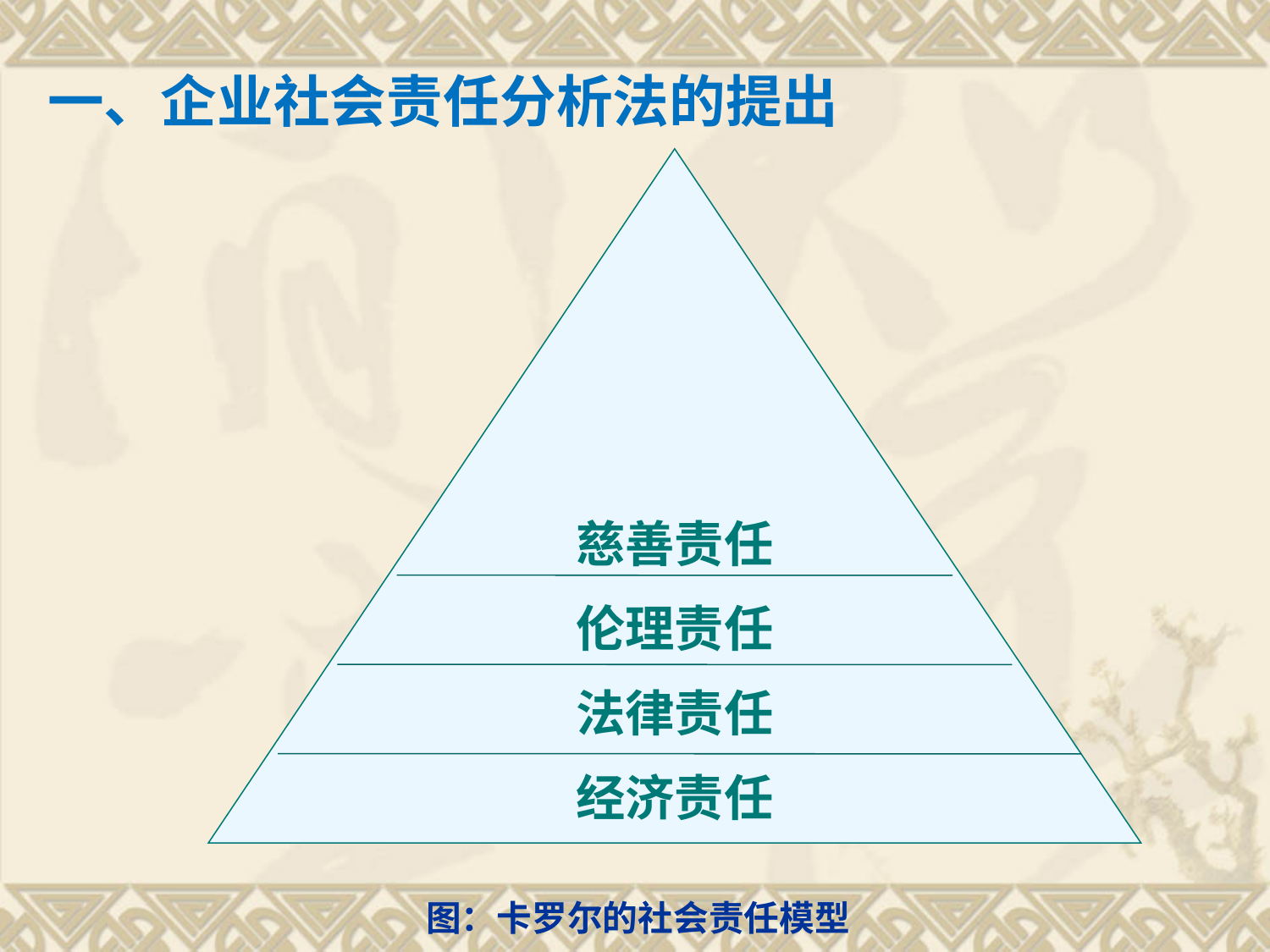

一、企业社会责任分析法的提出

慈善责任

伦理责任

法律责任

经济责任
图：卡罗尔的社会责任模型